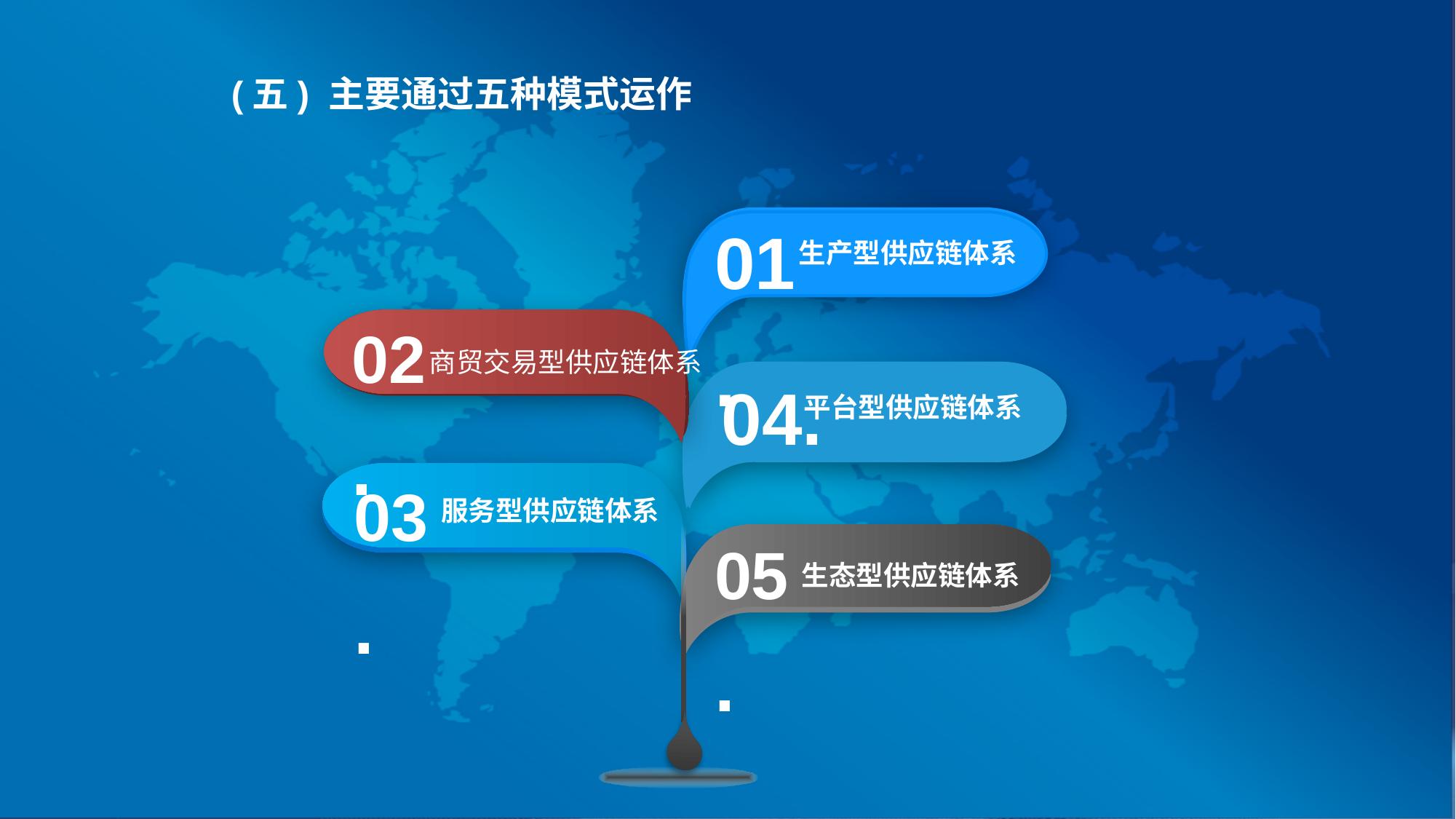

(五) 主要通过五种模式运作
01.

生产型供应链体系
02.

商贸交易型供应链体系
04.

平台型供应链体系
03.

服务型供应链体系
05.

生态型供应链体系